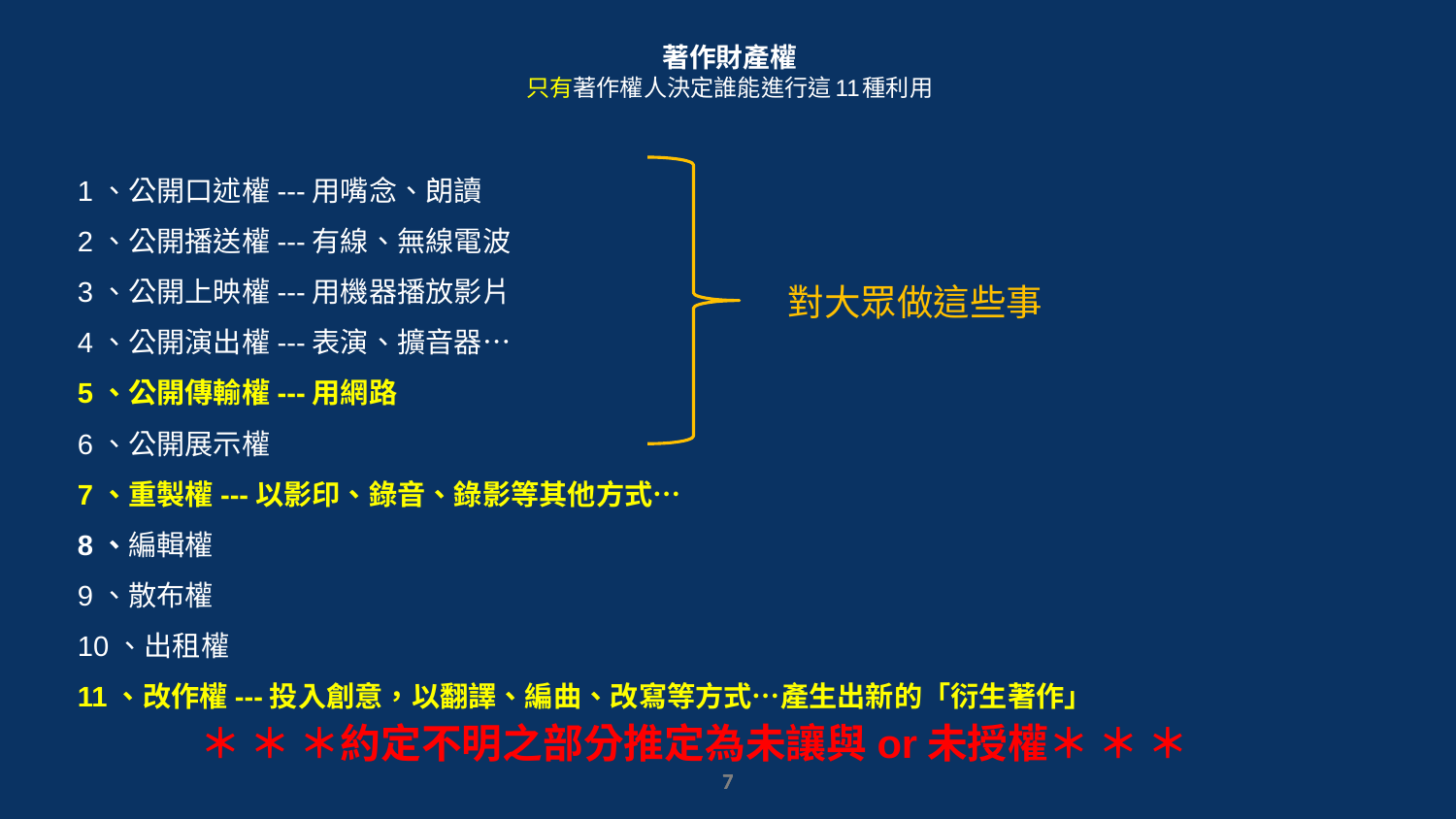

# 著作財產權 只有著作權人決定誰能進行這11種利用

1、公開口述權---用嘴念、朗讀
2、公開播送權---有線、無線電波
3、公開上映權---用機器播放影片
4、公開演出權---表演、擴音器…
5、公開傳輸權---用網路
6、公開展示權
7、重製權---以影印、錄音、錄影等其他方式…
8、編輯權
9、散布權
10、出租權
11、改作權---投入創意，以翻譯、編曲、改寫等方式…產生出新的「衍生著作」

對大眾做這些事

＊ ＊ ＊約定不明之部分推定為未讓與or未授權＊ ＊ ＊
7
7